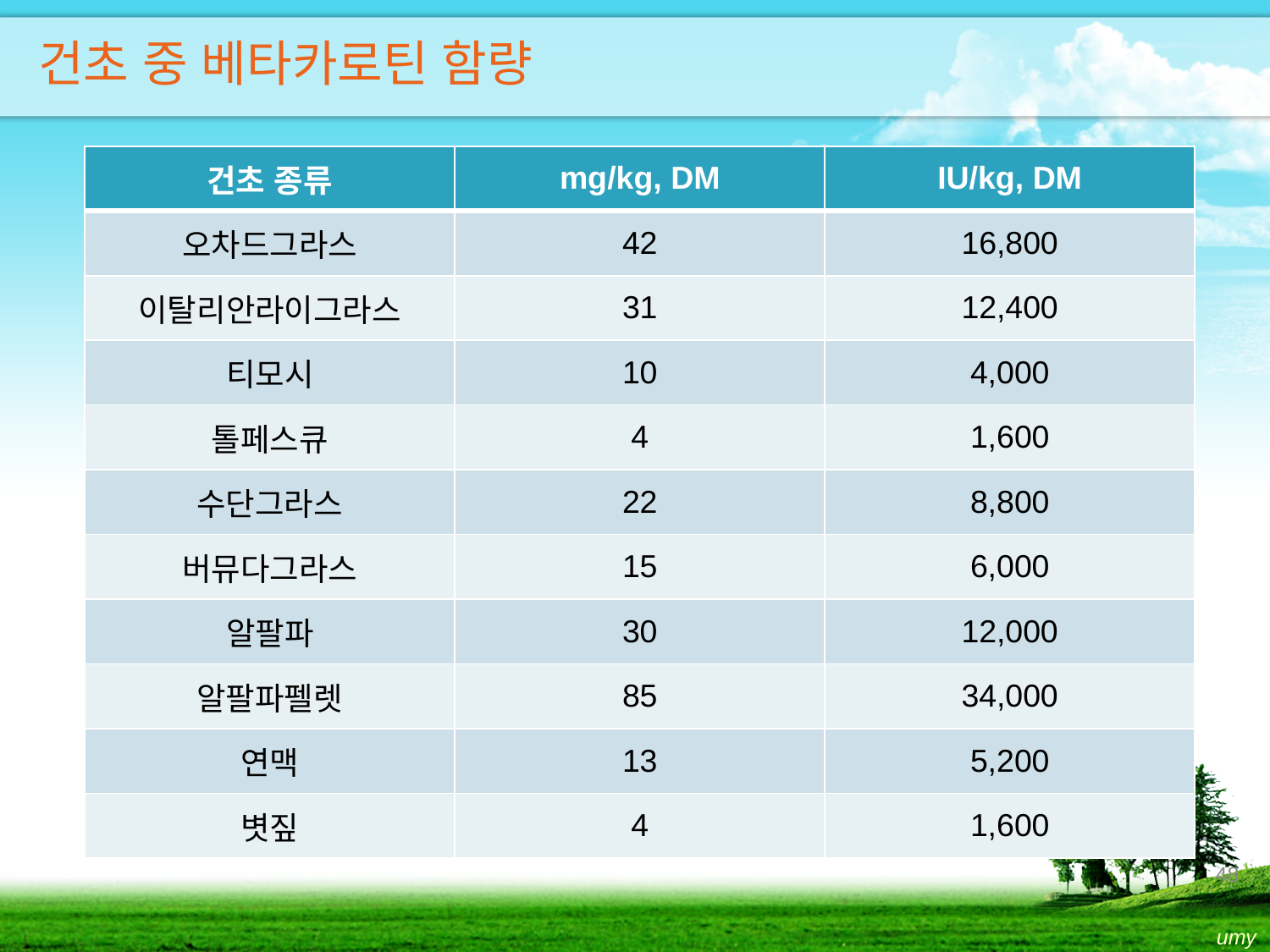

건초 중 베타카로틴 함량
| 건초 종류 | mg/kg, DM | IU/kg, DM |
| --- | --- | --- |
| 오차드그라스 | 42 | 16,800 |
| 이탈리안라이그라스 | 31 | 12,400 |
| 티모시 | 10 | 4,000 |
| 톨페스큐 | 4 | 1,600 |
| 수단그라스 | 22 | 8,800 |
| 버뮤다그라스 | 15 | 6,000 |
| 알팔파 | 30 | 12,000 |
| 알팔파펠렛 | 85 | 34,000 |
| 연맥 | 13 | 5,200 |
| 볏짚 | 4 | 1,600 |
48
umy